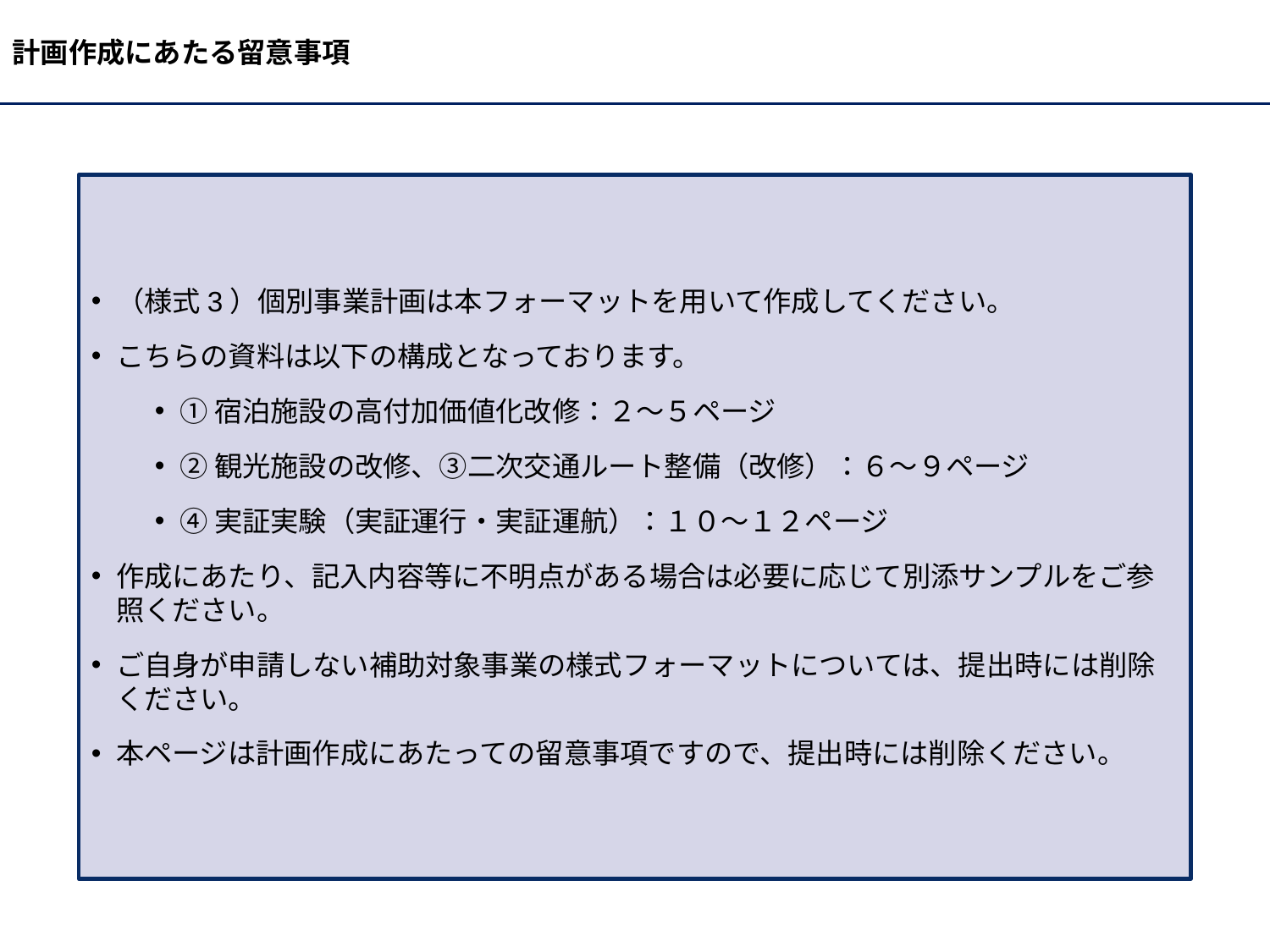

（様式3）個別事業計画は本フォーマットを用いて作成してください。
こちらの資料は以下の構成となっております。
①宿泊施設の高付加価値化改修：２～５ページ
②観光施設の改修、③二次交通ルート整備（改修）：６～９ページ
④実証実験（実証運行・実証運航）：１０～１２ページ
作成にあたり、記入内容等に不明点がある場合は必要に応じて別添サンプルをご参照ください。
ご自身が申請しない補助対象事業の様式フォーマットについては、提出時には削除ください。
本ページは計画作成にあたっての留意事項ですので、提出時には削除ください。